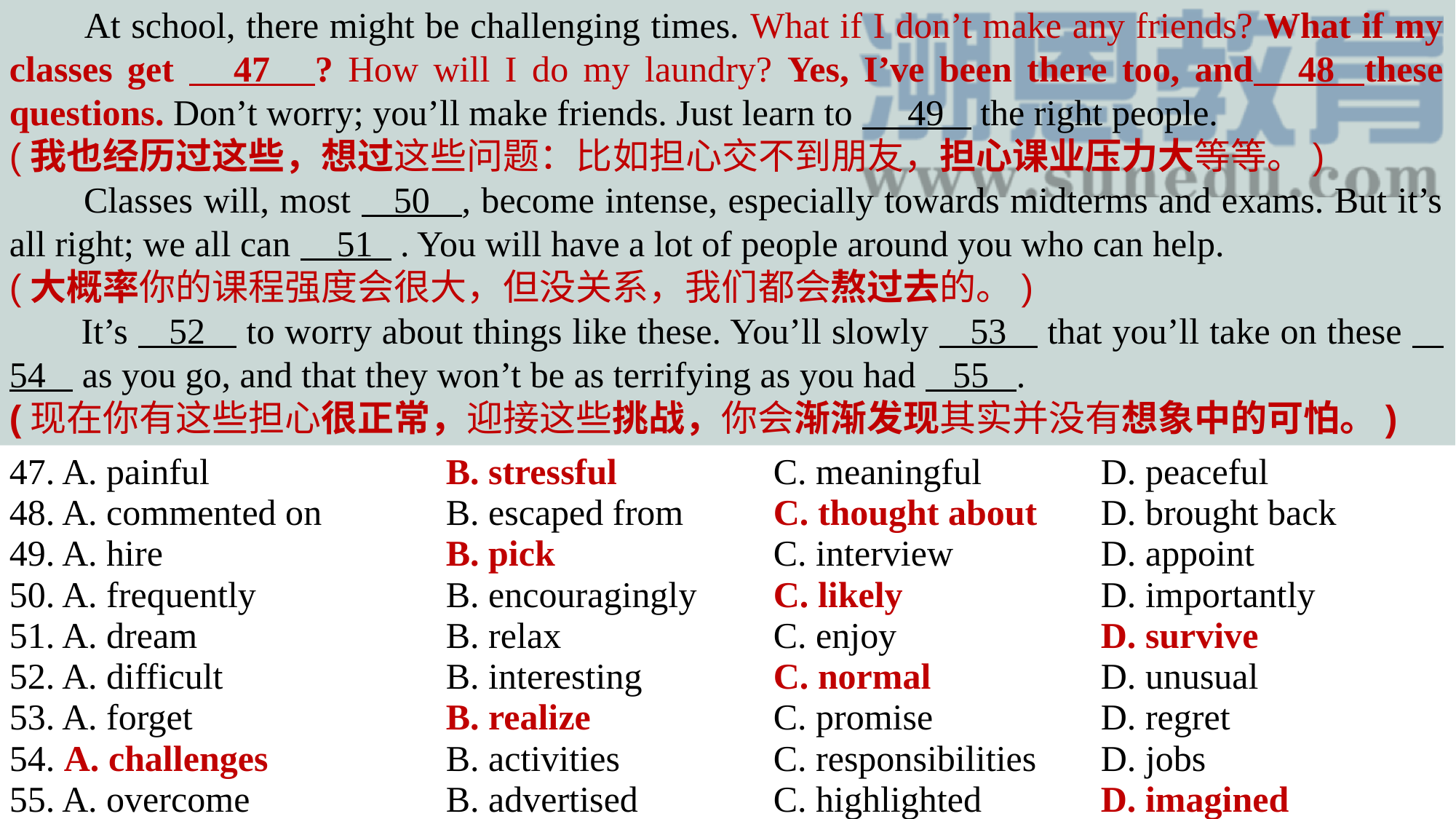

At school, there might be challenging times. What if I don’t make any friends? What if my classes get    47   ? How will I do my laundry? Yes, I’ve been there too, and   48  these questions. Don’t worry; you’ll make friends. Just learn to      49    the right people.
(我也经历过这些，想过这些问题：比如担心交不到朋友，担心课业压力大等等。)
       Classes will, most    50   , become intense, especially towards midterms and exams. But it’s all right; we all can     51   . You will have a lot of people around you who can help.
(大概率你的课程强度会很大，但没关系，我们都会熬过去的。)
       It’s    52    to worry about things like these. You’ll slowly    53    that you’ll take on these     54    as you go, and that they won’t be as terrifying as you had    55   .
(现在你有这些担心很正常，迎接这些挑战，你会渐渐发现其实并没有想象中的可怕。)
47. A. painful			B. stressful		C. meaningful		D. peaceful
48. A. commented on 		B. escaped from 	C. thought about 	D. brought back
49. A. hire 			B. pick 		C. interview		D. appoint
50. A. frequently 		B. encouragingly 	C. likely		D. importantly
51. A. dream 			B. relax		C. enjoy 		D. survive
52. A. difficult 		B. interesting 		C. normal		D. unusual
53. A. forget			B. realize		C. promise		D. regret
54. A. challenges		B. activities		C. responsibilities	D. jobs
55. A. overcome		B. advertised		C. highlighted 		D. imagined
33